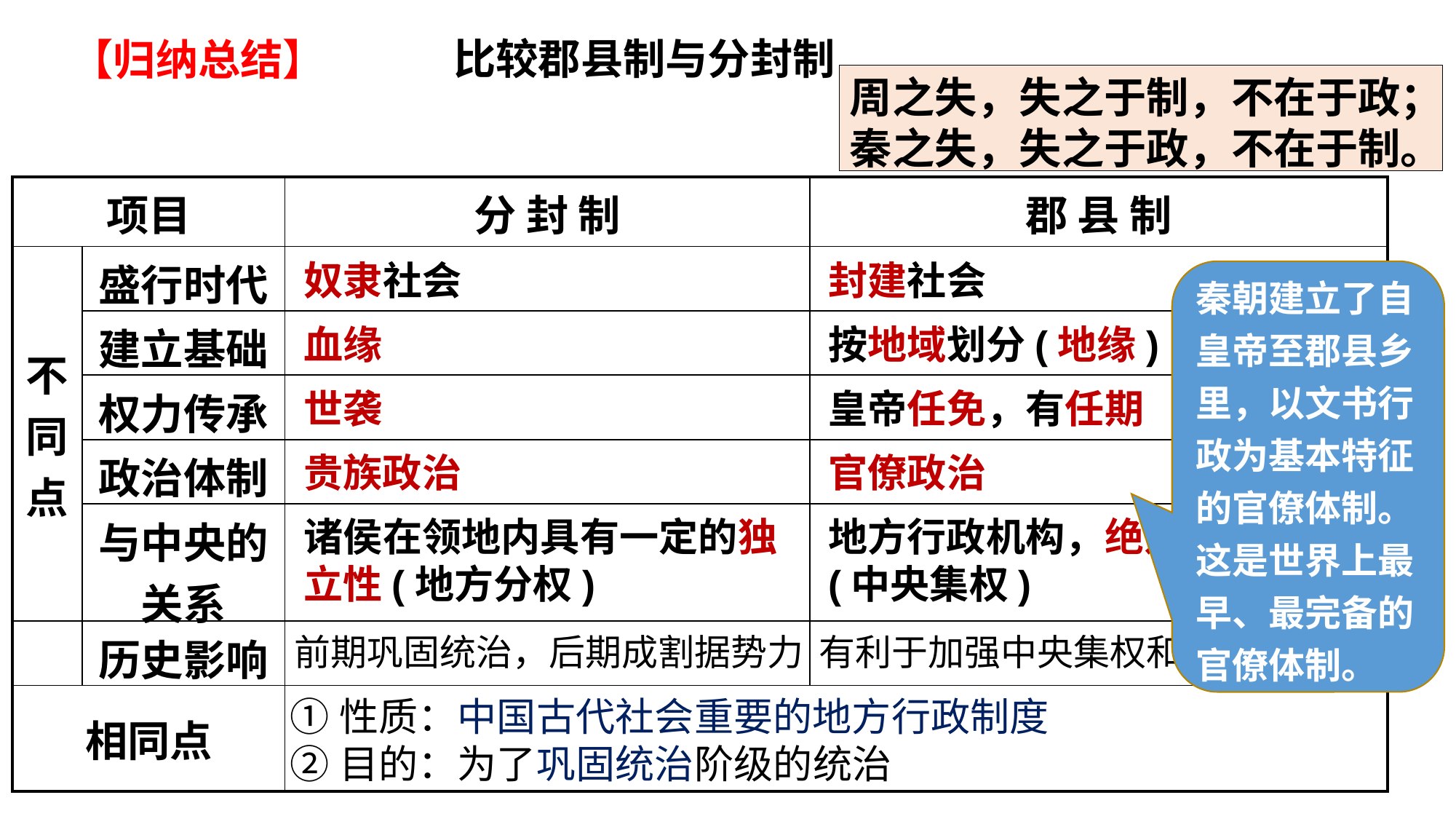

比较郡县制与分封制
【归纳总结】
周之失，失之于制，不在于政；
秦之失，失之于政，不在于制。
| 项目 |  | 分 封 制 | 郡 县 制 |
| --- | --- | --- | --- |
| 不同点 | 盛行时代 |  |  |
|  | 建立基础 |  |  |
|  | 权力传承 |  |  |
|  | 政治体制 |  |  |
|  | 与中央的关系 |  |  |
|  | 历史影响 |  |  |
| 相同点 |  |  |  |
奴隶社会
封建社会
秦朝建立了自皇帝至郡县乡里，以文书行政为基本特征的官僚体制。这是世界上最早、最完备的官僚体制。
血缘
按地域划分(地缘)
世袭
皇帝任免，有任期
贵族政治
官僚政治
诸侯在领地内具有一定的独立性(地方分权)
地方行政机构，绝对服从中央(中央集权)
前期巩固统治，后期成割据势力
有利于加强中央集权和维护统一
①性质：中国古代社会重要的地方行政制度
②目的：为了巩固统治阶级的统治